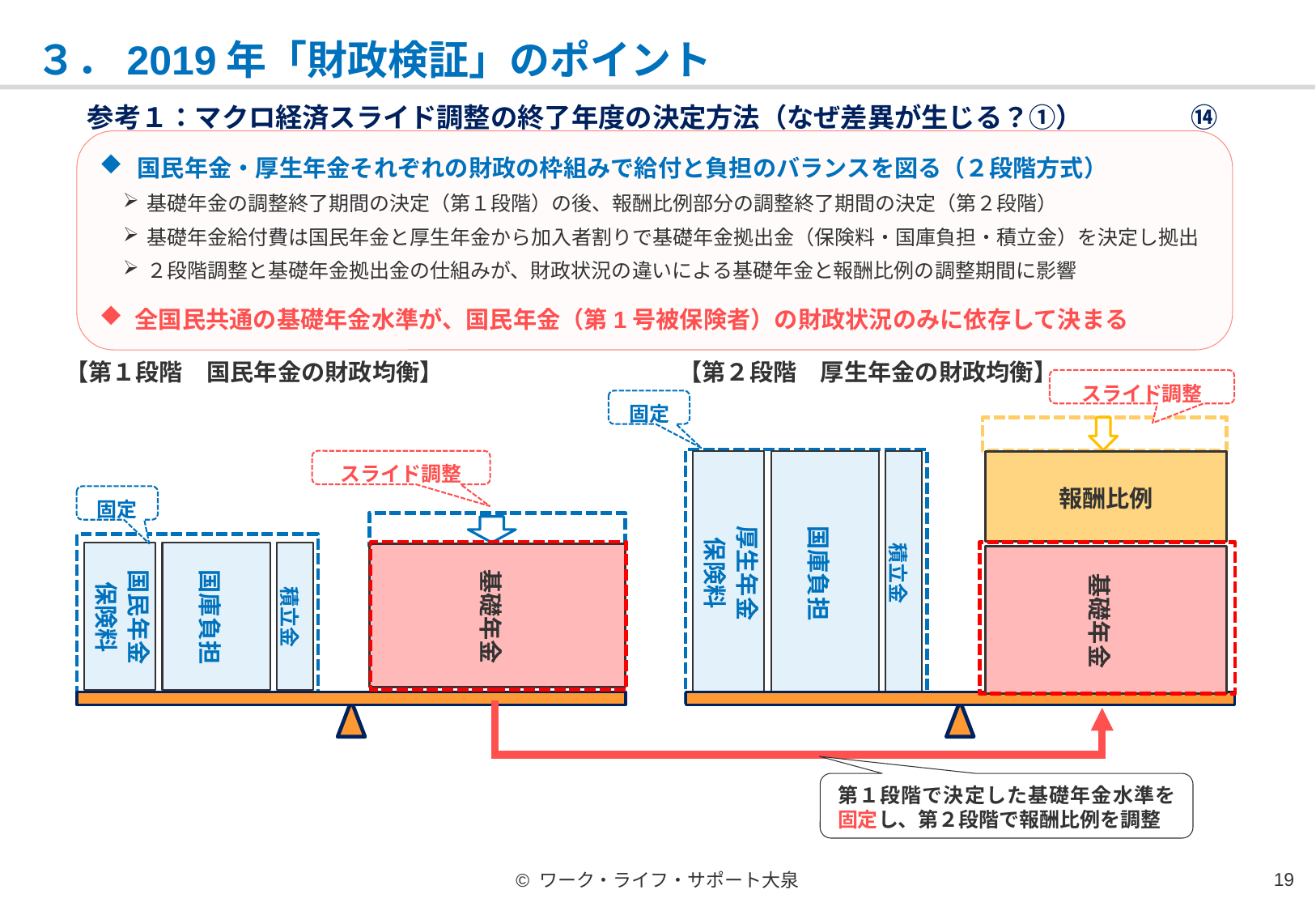

# ３．2019年「財政検証」のポイント
参考１：マクロ経済スライド調整の終了年度の決定方法（なぜ差異が生じる？①）　　　　⑭
国民年金・厚生年金それぞれの財政の枠組みで給付と負担のバランスを図る（２段階方式）
基礎年金の調整終了期間の決定（第１段階）の後、報酬比例部分の調整終了期間の決定（第２段階）
基礎年金給付費は国民年金と厚生年金から加入者割りで基礎年金拠出金（保険料・国庫負担・積立金）を決定し拠出
２段階調整と基礎年金拠出金の仕組みが、財政状況の違いによる基礎年金と報酬比例の調整期間に影響

全国民共通の基礎年金水準が、国民年金（第1号被保険者）の財政状況のみに依存して決まる
【第２段階　厚生年金の財政均衡】
【第１段階　国民年金の財政均衡】
スライド調整
固定

スライド調整
固定

基礎年金

国民年金
保険料
国庫負担
積立金

報酬比例
厚生年金
保険料
国庫負担
積立金

基礎年金

第１段階で決定した基礎年金水準を固定し、第２段階で報酬比例を調整
© ワーク・ライフ・サポート大泉
19